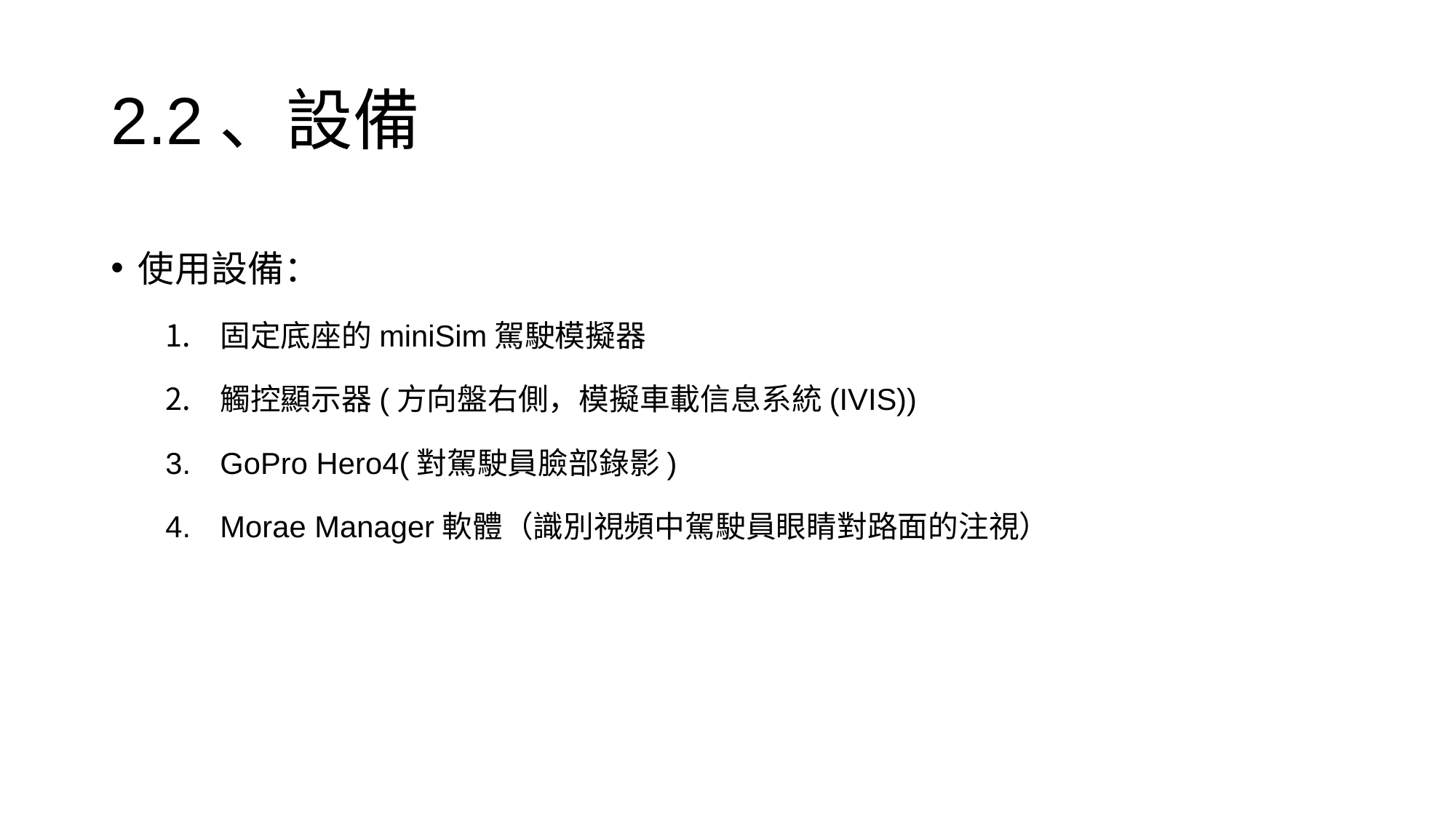

# 2.2、設備
使用設備：
固定底座的miniSim駕駛模擬器
觸控顯示器(方向盤右側，模擬車載信息系統(IVIS))
GoPro Hero4(對駕駛員臉部錄影)
Morae Manager軟體（識別視頻中駕駛員眼睛對路面的注視）